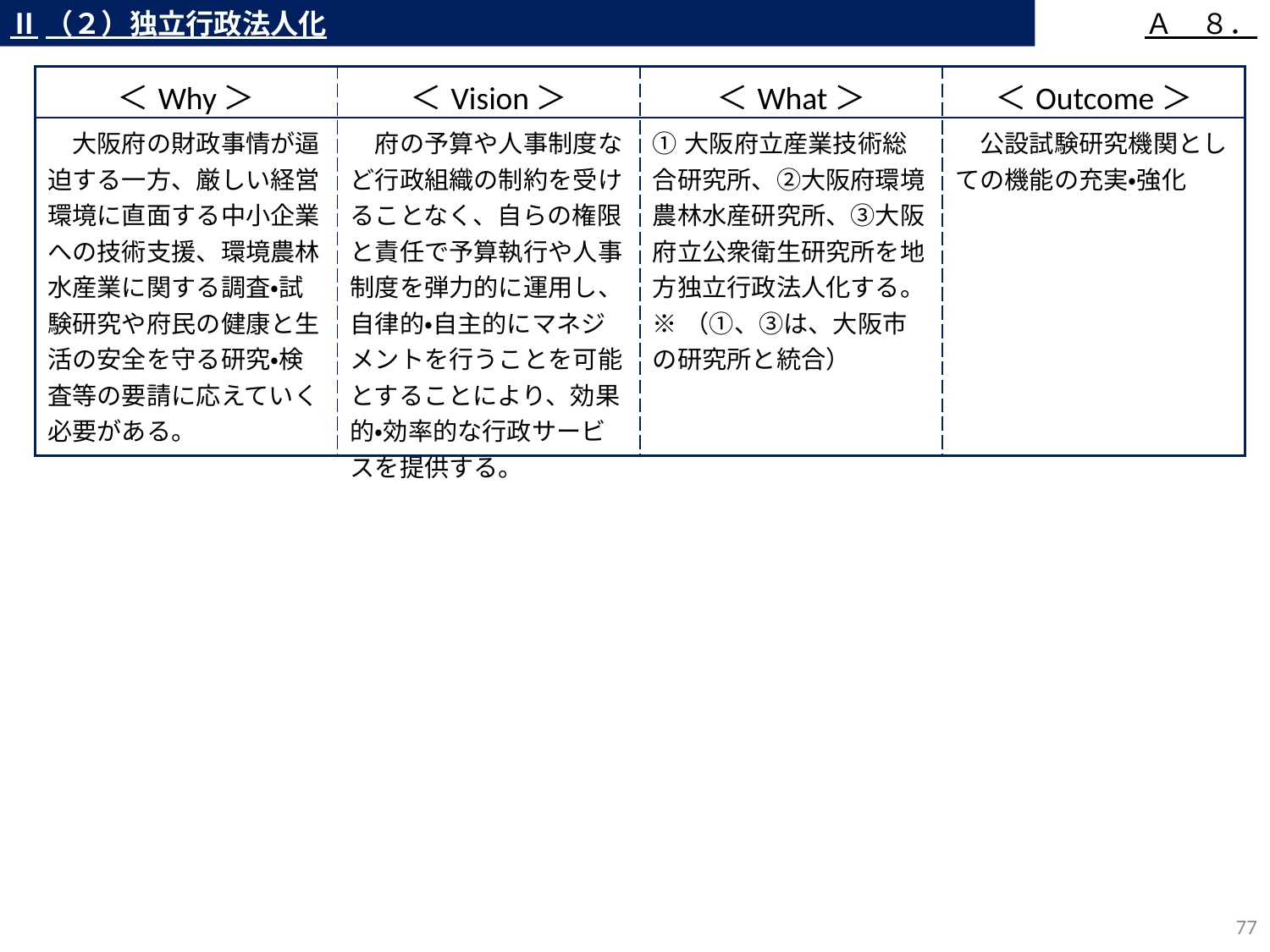

Ⅱ（２）独立行政法人化
Ａ　８．
| ＜Why＞ | ＜Vision＞ | ＜What＞ | ＜Outcome＞ |
| --- | --- | --- | --- |
| 大阪府の財政事情が逼迫する一方、厳しい経営環境に直面する中小企業への技術支援、環境農林水産業に関する調査・試験研究や府民の健康と生活の安全を守る研究・検査等の要請に応えていく必要がある。 | 府の予算や人事制度など行政組織の制約を受けることなく、自らの権限と責任で予算執行や人事制度を弾力的に運用し、自律的・自主的にマネジメントを行うことを可能とすることにより、効果的・効率的な行政サービスを提供する。 | ①大阪府立産業技術総合研究所、②大阪府環境農林水産研究所、③大阪府立公衆衛生研究所を地方独立行政法人化する。 ※（①、③は、大阪市の研究所と統合） | 公設試験研究機関としての機能の充実・強化 |
77